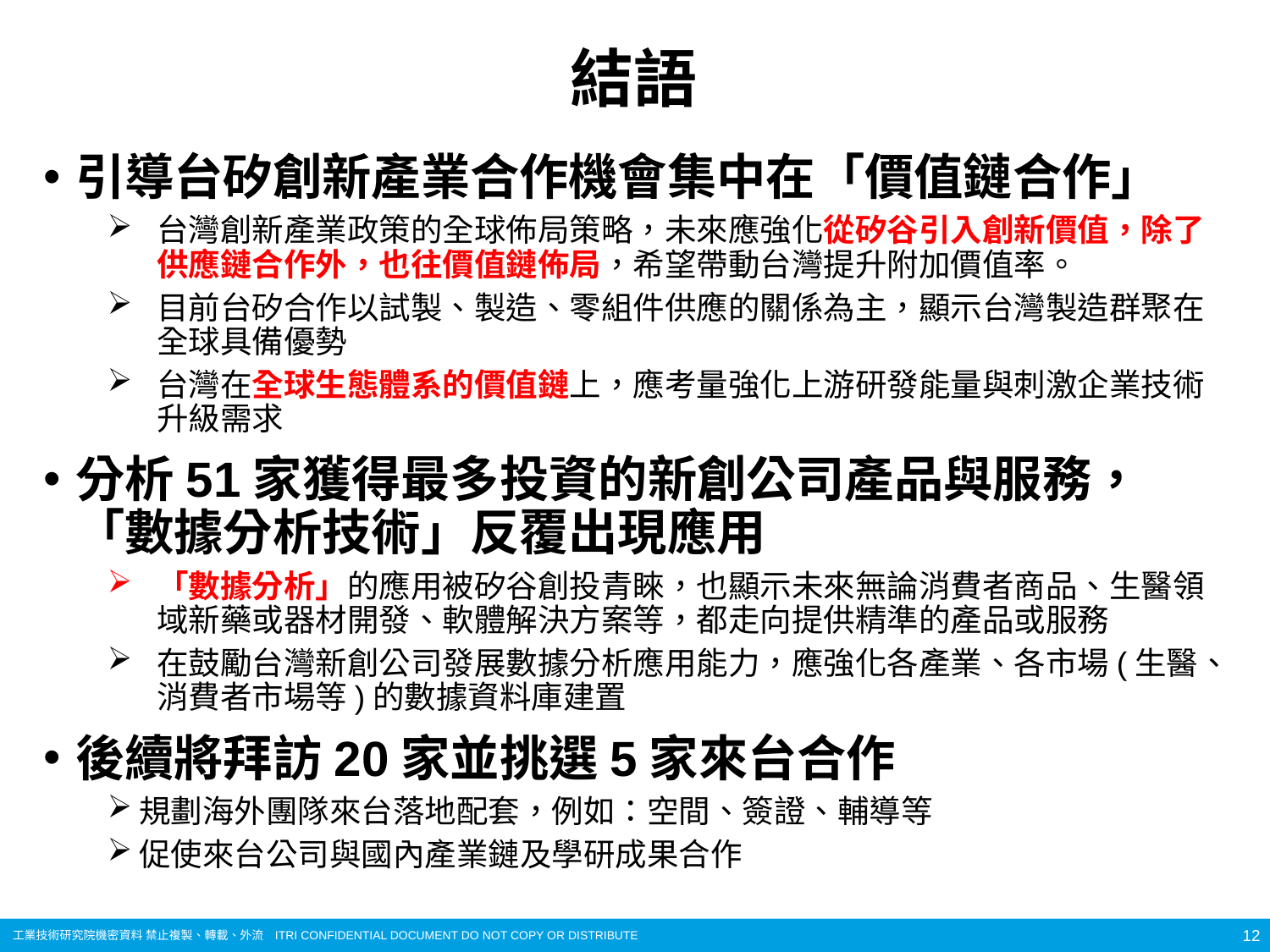

# 結語
引導台矽創新產業合作機會集中在「價值鏈合作」
台灣創新產業政策的全球佈局策略，未來應強化從矽谷引入創新價值，除了供應鏈合作外，也往價值鏈佈局，希望帶動台灣提升附加價值率。
目前台矽合作以試製、製造、零組件供應的關係為主，顯示台灣製造群聚在全球具備優勢
台灣在全球生態體系的價值鏈上，應考量強化上游研發能量與刺激企業技術升級需求
分析51家獲得最多投資的新創公司產品與服務，「數據分析技術」反覆出現應用
「數據分析」的應用被矽谷創投青睞，也顯示未來無論消費者商品、生醫領域新藥或器材開發、軟體解決方案等，都走向提供精準的產品或服務
在鼓勵台灣新創公司發展數據分析應用能力，應強化各產業、各市場(生醫、消費者市場等)的數據資料庫建置
後續將拜訪20家並挑選5家來台合作
規劃海外團隊來台落地配套，例如：空間、簽證、輔導等
促使來台公司與國內產業鏈及學研成果合作